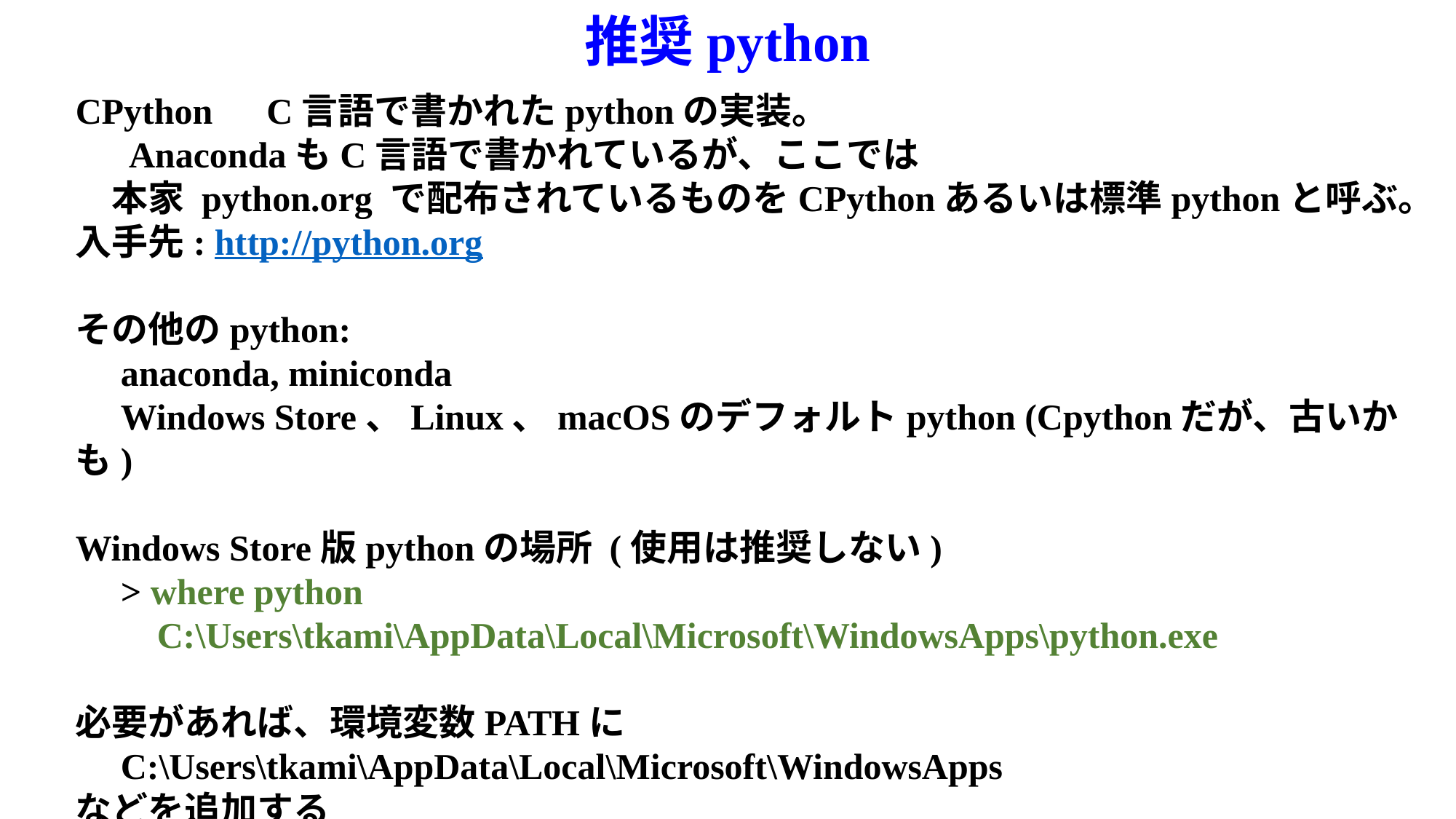

推奨python
CPython　C言語で書かれたpythonの実装。
　 AnacondaもC言語で書かれているが、ここでは
　本家 python.org で配布されているものをCPythonあるいは標準pythonと呼ぶ。
入手先: http://python.org

その他のpython:
　anaconda, miniconda
　Windows Store、Linux、macOSのデフォルトpython (Cpythonだが、古いかも)

Windows Store版pythonの場所 (使用は推奨しない)
　> where python
　　C:\Users\tkami\AppData\Local\Microsoft\WindowsApps\python.exe

必要があれば、環境変数PATHに
　C:\Users\tkami\AppData\Local\Microsoft\WindowsApps
などを追加する